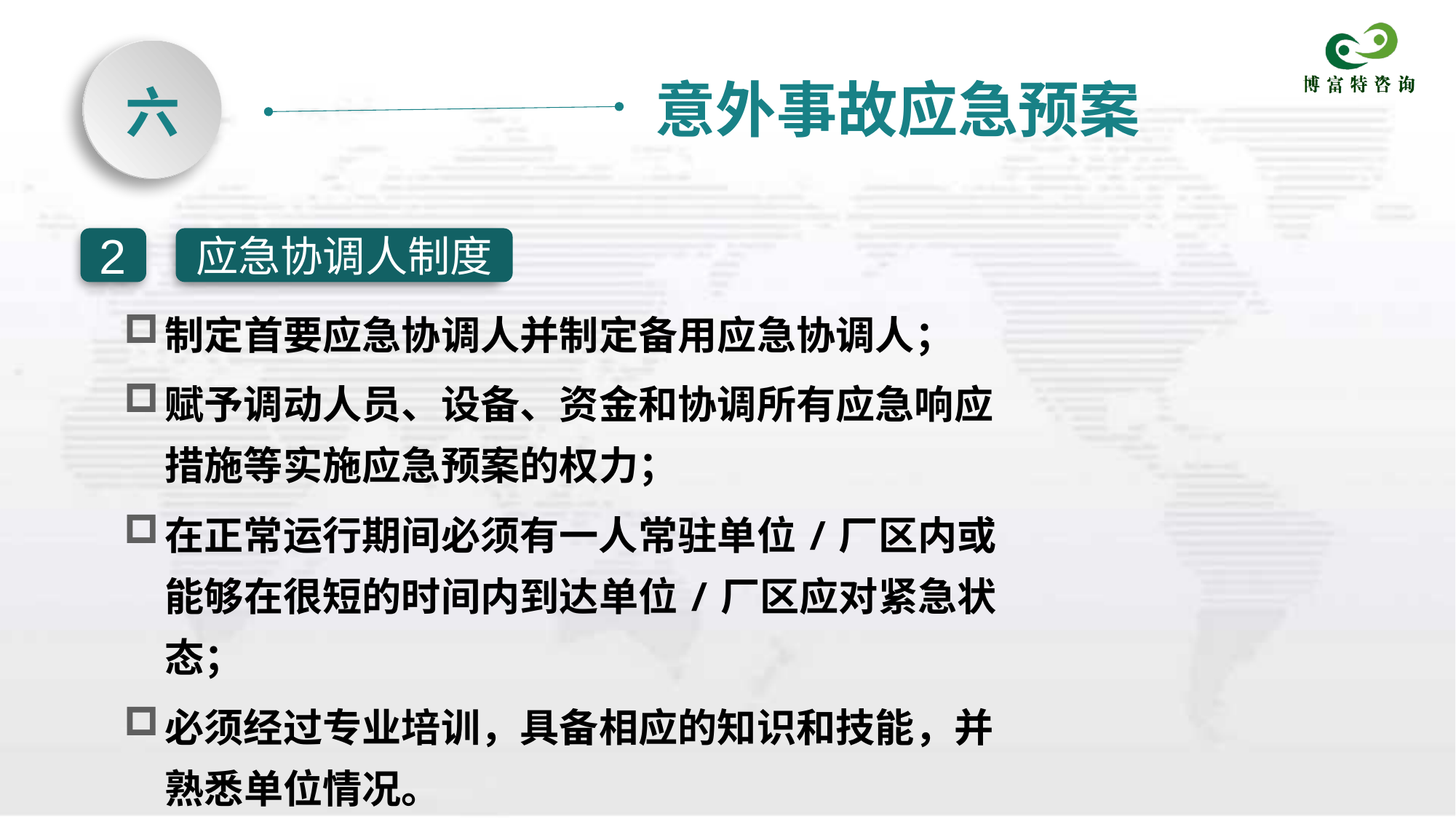

意外事故应急预案
六
2

应急协调人制度

制定首要应急协调人并制定备用应急协调人；
赋予调动人员、设备、资金和协调所有应急响应措施等实施应急预案的权力；
在正常运行期间必须有一人常驻单位/厂区内或能够在很短的时间内到达单位/厂区应对紧急状态；
必须经过专业培训，具备相应的知识和技能，并熟悉单位情况。